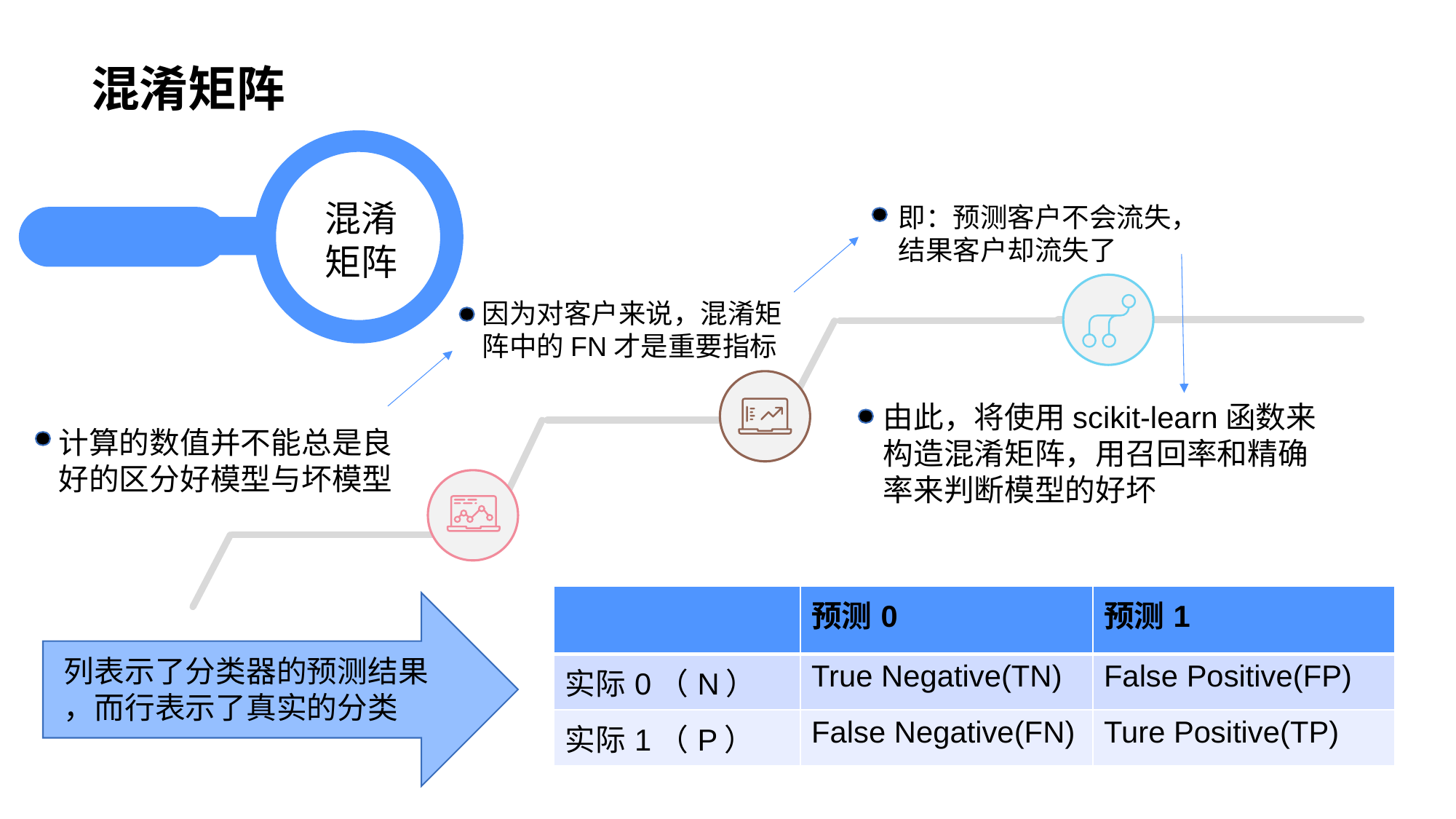

# 混淆矩阵

混淆矩阵
即：预测客户不会流失，结果客户却流失了

因为对客户来说，混淆矩阵中的FN才是重要指标

由此，将使用scikit-learn函数来构造混淆矩阵，用召回率和精确率来判断模型的好坏

计算的数值并不能总是良好的区分好模型与坏模型

|  | 预测0 | 预测1 |
| --- | --- | --- |
| 实际0（N） | True Negative(TN) | False Positive(FP) |
| 实际1（P） | False Negative(FN) | Ture Positive(TP) |

列表示了分类器的预测结果
，而行表示了真实的分类